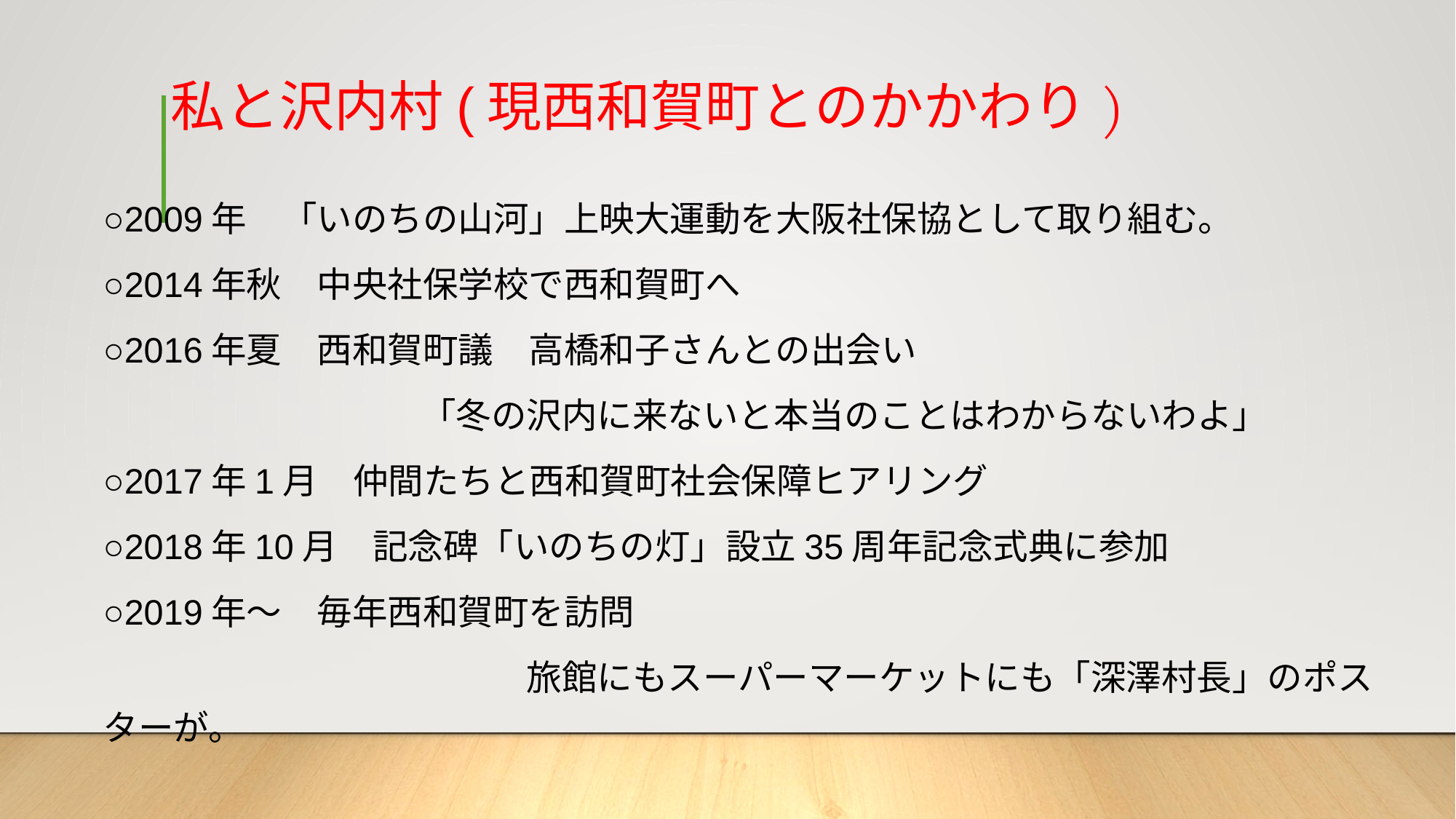

# 私と沢内村(現西和賀町とのかかわり)
○2009年　「いのちの山河」上映大運動を大阪社保協として取り組む。
○2014年秋　中央社保学校で西和賀町へ
○2016年夏　西和賀町議　高橋和子さんとの出会い
　　　　　　　　　「冬の沢内に来ないと本当のことはわからないわよ」
○2017年1月　仲間たちと西和賀町社会保障ヒアリング
○2018年10月　記念碑「いのちの灯」設立35周年記念式典に参加
○2019年～　毎年西和賀町を訪問
　　　　　　　　　　　　旅館にもスーパーマーケットにも「深澤村長」のポスターが。